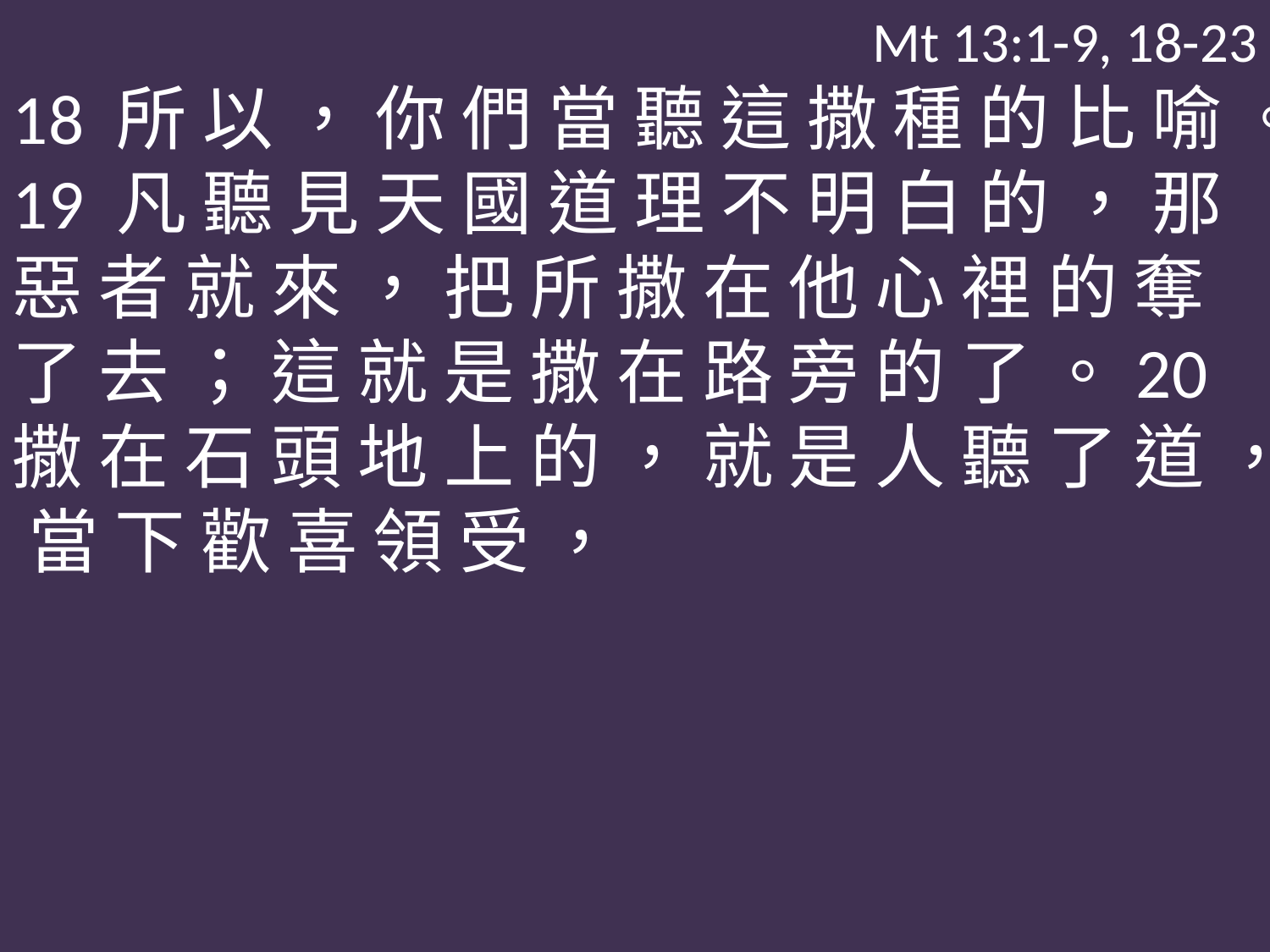

Mt 13:1-9, 18-23
18 所 以 ， 你 們 當 聽 這 撒 種 的 比 喻 。19 凡 聽 見 天 國 道 理 不 明 白 的 ， 那 惡 者 就 來 ， 把 所 撒 在 他 心 裡 的 奪 了 去 ； 這 就 是 撒 在 路 旁 的 了 。20 撒 在 石 頭 地 上 的 ， 就 是 人 聽 了 道 ， 當 下 歡 喜 領 受 ，